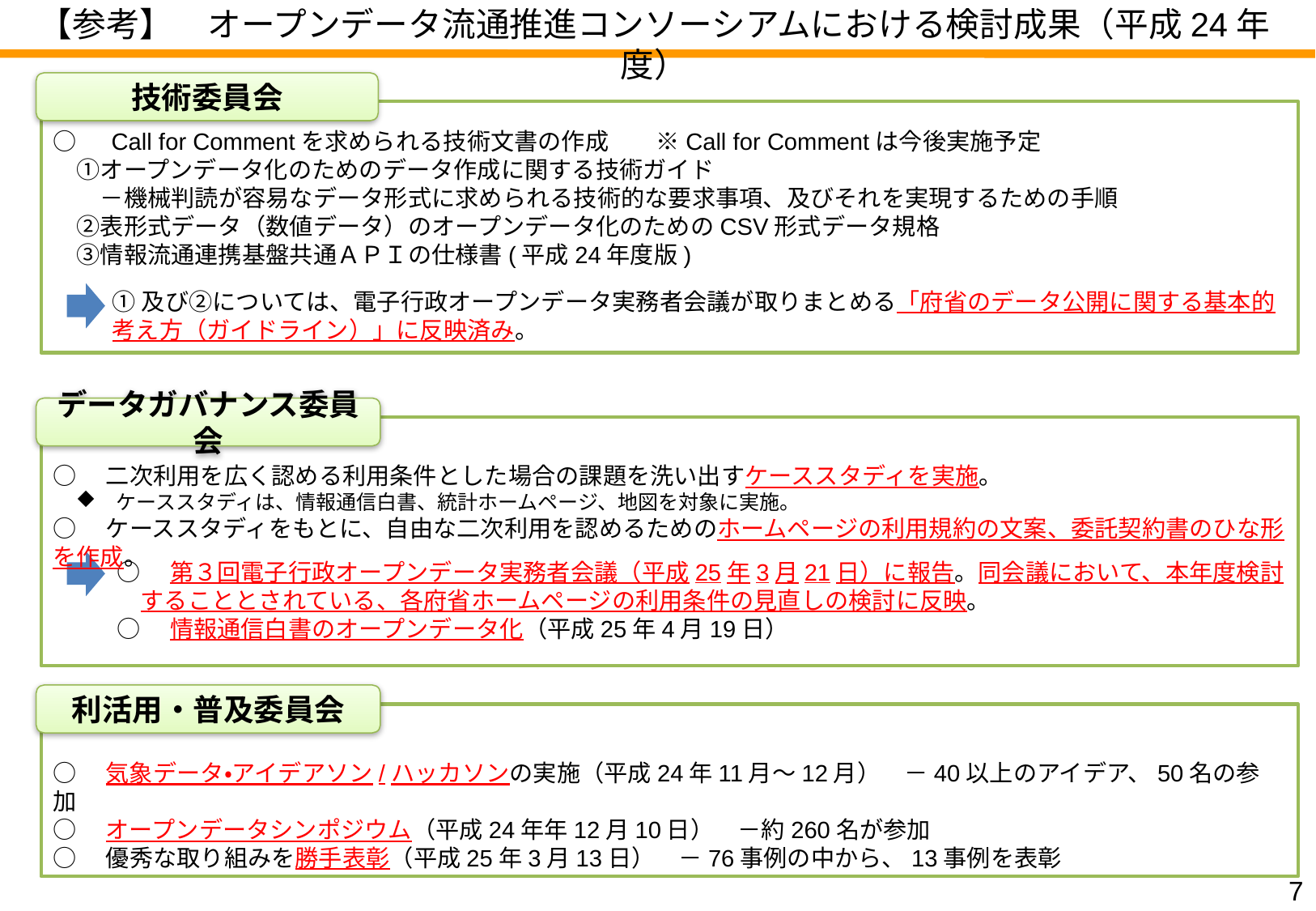

【参考】　オープンデータ流通推進コンソーシアムにおける検討成果（平成24年度）
技術委員会

○　Call for Commentを求められる技術文書の作成　　※Call for Commentは今後実施予定
　①オープンデータ化のためのデータ作成に関する技術ガイド
　　－機械判読が容易なデータ形式に求められる技術的な要求事項、及びそれを実現するための手順
　②表形式データ（数値データ）のオープンデータ化のためのCSV形式データ規格
　③情報流通連携基盤共通ＡＰＩの仕様書(平成24年度版)
①及び②については、電子行政オープンデータ実務者会議が取りまとめる「府省のデータ公開に関する基本的考え方（ガイドライン）」に反映済み。

データガバナンス委員会

○　二次利用を広く認める利用条件とした場合の課題を洗い出すケーススタディを実施。
　ケーススタディは、情報通信白書、統計ホームページ、地図を対象に実施。
○　ケーススタディをもとに、自由な二次利用を認めるためのホームページの利用規約の文案、委託契約書のひな形を作成。

○　第３回電子行政オープンデータ実務者会議（平成25年3月21日）に報告。同会議において、本年度検討することとされている、各府省ホームページの利用条件の見直しの検討に反映。
○　情報通信白書のオープンデータ化（平成25年4月19日）
利活用・普及委員会

○　気象データ・アイデアソン/ハッカソンの実施（平成24年11月～12月）　－40以上のアイデア、50名の参加
○　オープンデータシンポジウム（平成24年年12月10日）　－約260名が参加
○　優秀な取り組みを勝手表彰（平成25年3月13日）　－76事例の中から、13事例を表彰
7